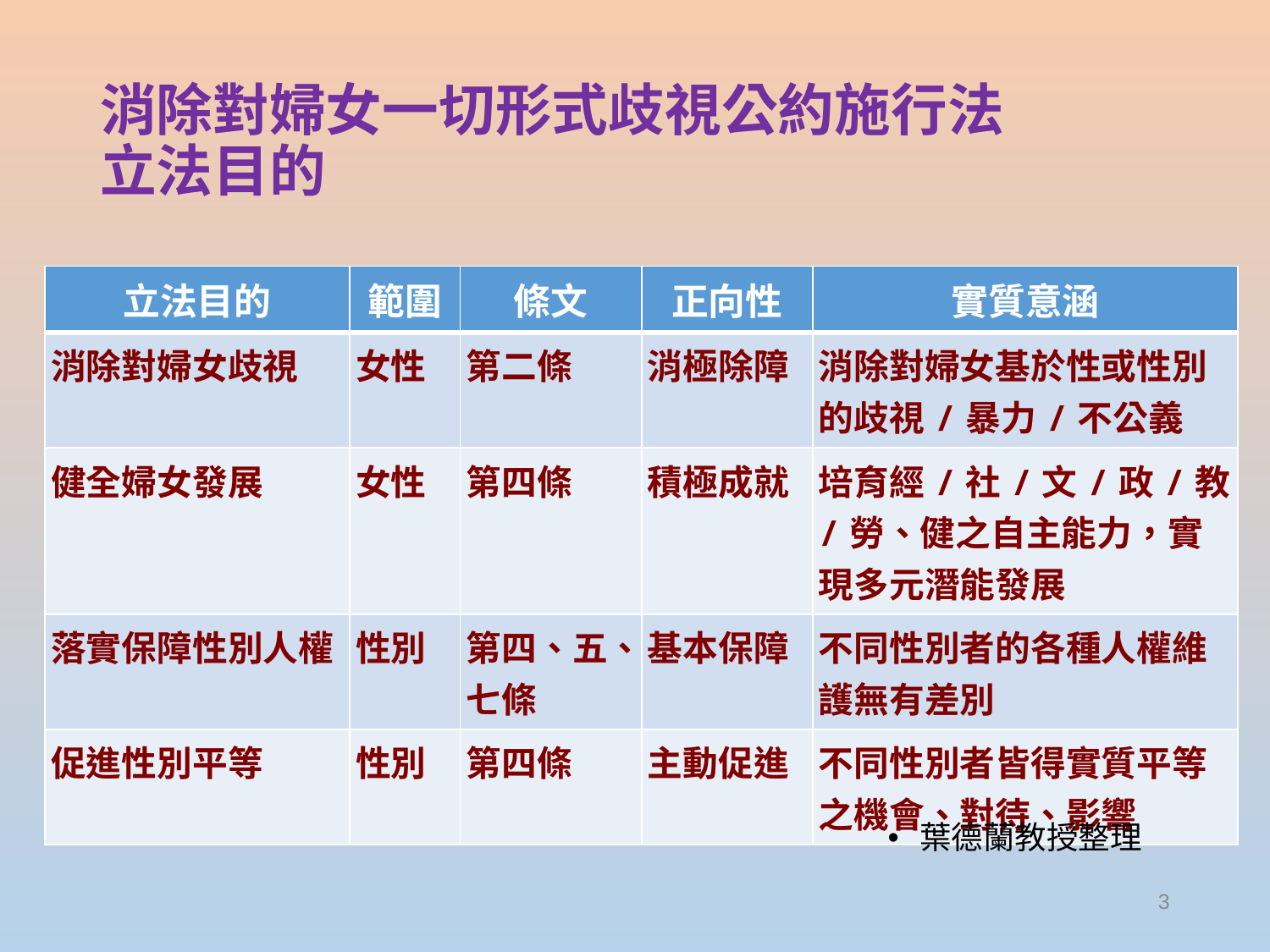

# 消除對婦女一切形式歧視公約施行法 立法目的
| 立法目的 | 範圍 | 條文 | 正向性 | 實質意涵 |
| --- | --- | --- | --- | --- |
| 消除對婦女歧視 | 女性 | 第二條 | 消極除障 | 消除對婦女基於性或性別的歧視/暴力/不公義 |
| 健全婦女發展 | 女性 | 第四條 | 積極成就 | 培育經/社/文/政/教/勞、健之自主能力，實現多元潛能發展 |
| 落實保障性別人權 | 性別 | 第四、五、七條 | 基本保障 | 不同性別者的各種人權維護無有差別 |
| 促進性別平等 | 性別 | 第四條 | 主動促進 | 不同性別者皆得實質平等之機會、對待、影響 |
葉德蘭教授整理
3